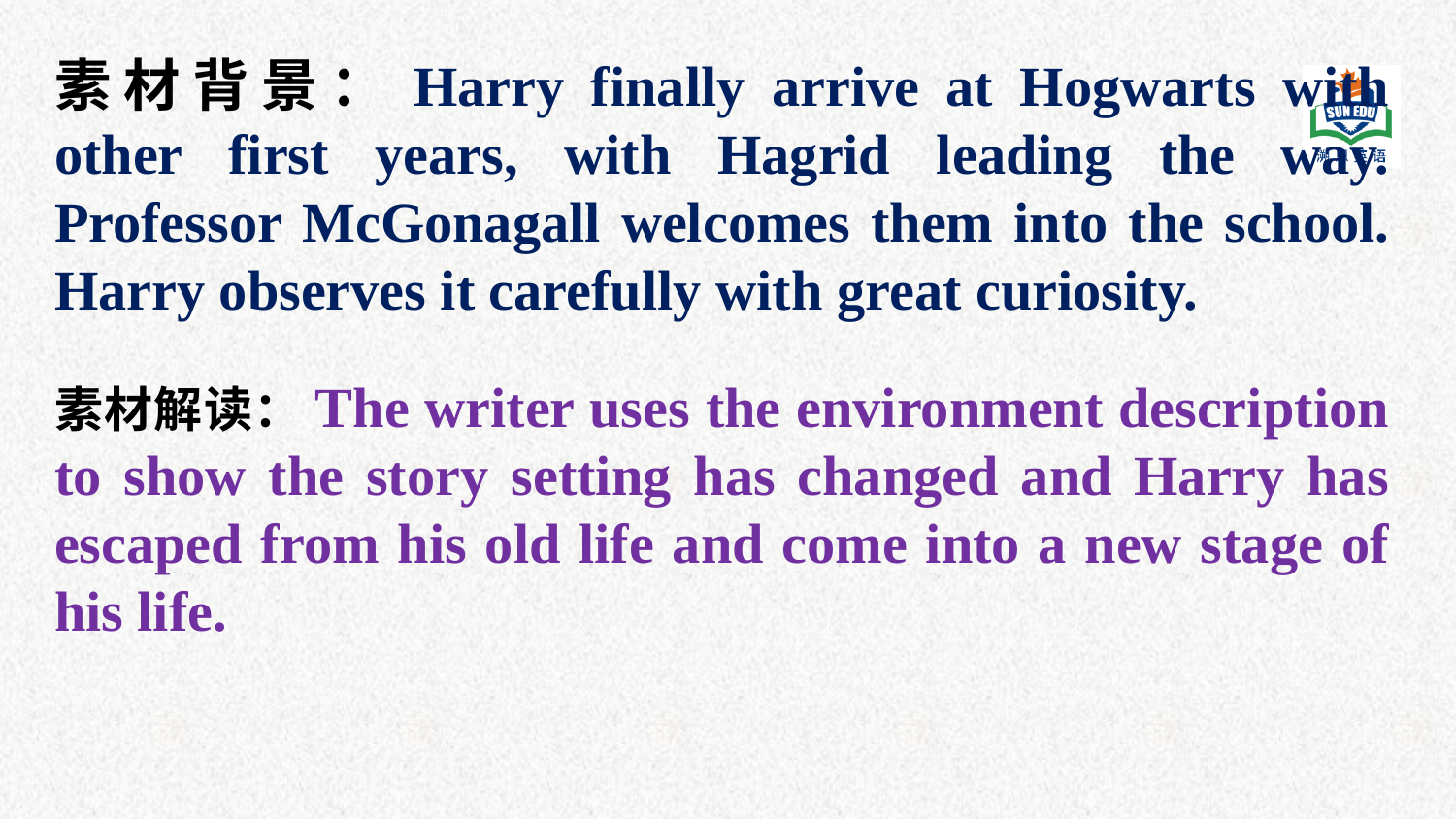

素材背景：Harry finally arrive at Hogwarts with other first years, with Hagrid leading the way. Professor McGonagall welcomes them into the school. Harry observes it carefully with great curiosity.
素材解读：The writer uses the environment description to show the story setting has changed and Harry has escaped from his old life and come into a new stage of his life.